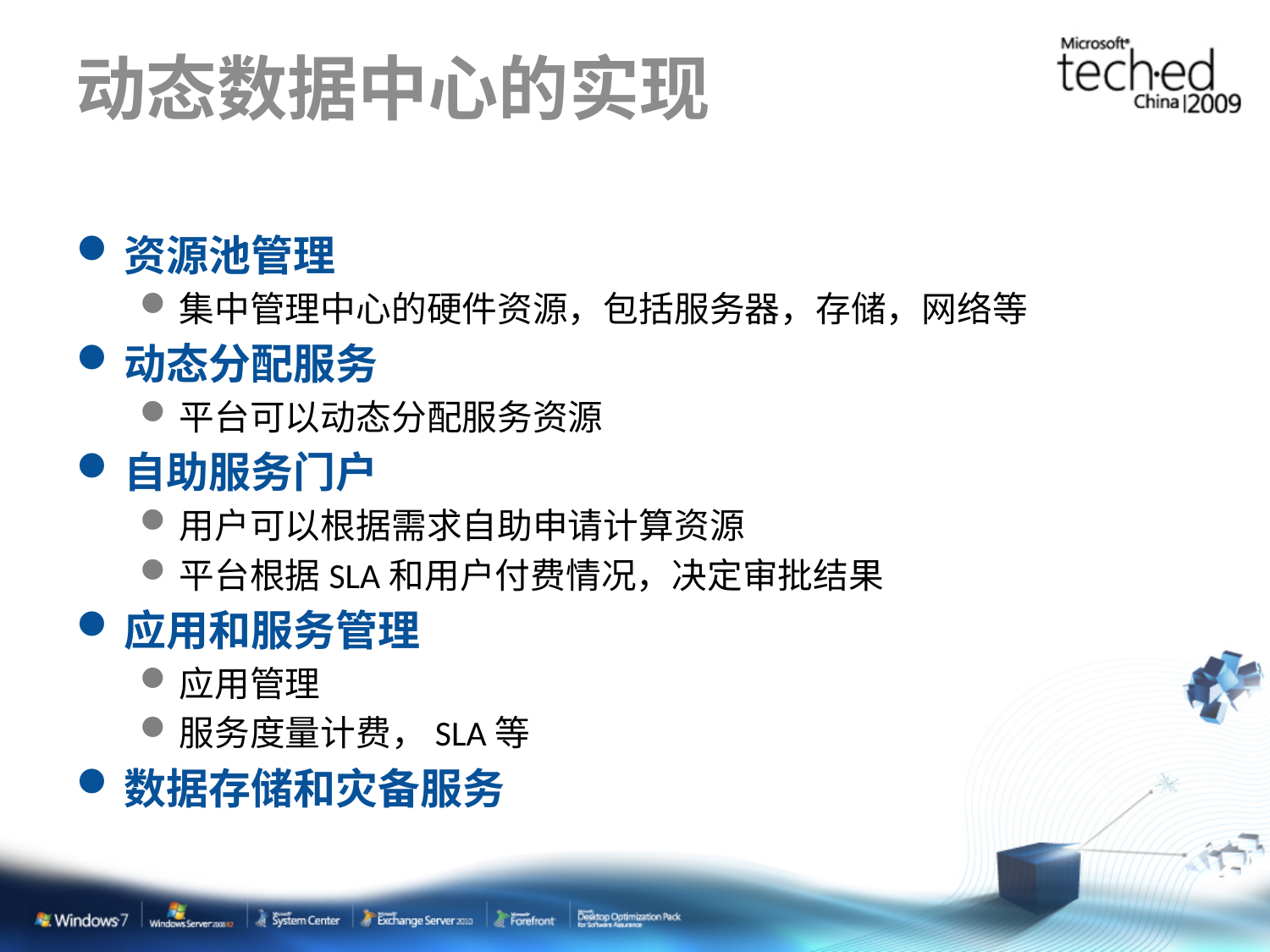

# 动态数据中心的实现
资源池管理
集中管理中心的硬件资源，包括服务器，存储，网络等
动态分配服务
平台可以动态分配服务资源
自助服务门户
用户可以根据需求自助申请计算资源
平台根据SLA和用户付费情况，决定审批结果
应用和服务管理
应用管理
服务度量计费，SLA等
数据存储和灾备服务